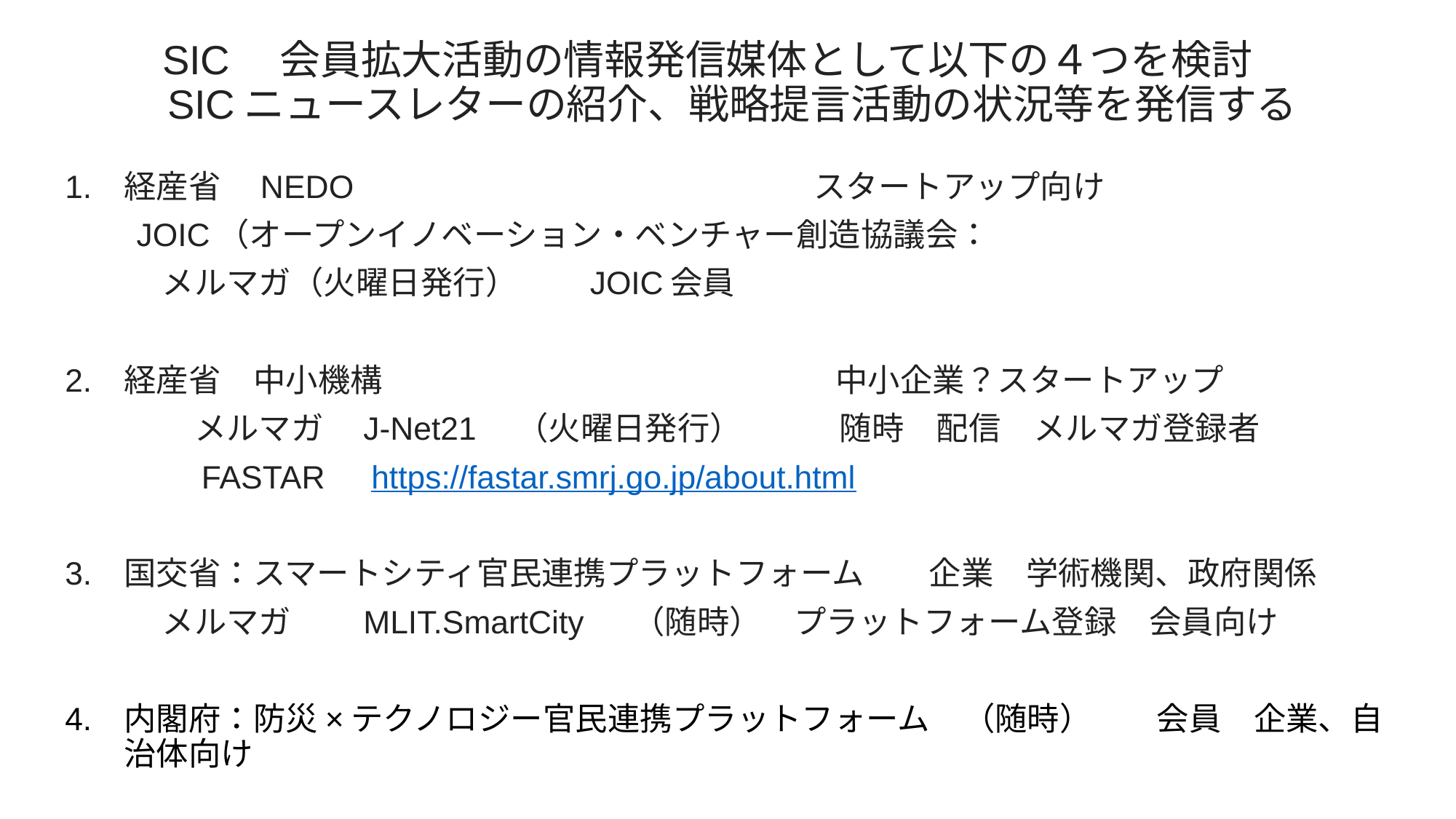

# SIC　会員拡大活動の情報発信媒体として以下の４つを検討　 　SICニュースレターの紹介、戦略提言活動の状況等を発信する
経産省　NEDO　　　　　　　　　　　　　　スタートアップ向け
　　JOIC（オープンイノベーション・ベンチャー創造協議会：
　　　メルマガ（火曜日発行）　　JOIC会員

経産省　中小機構　　　　　　　　　　　　　　中小企業？スタートアップ
　　　　メルマガ　J-Net21　（火曜日発行）　　　随時　配信　メルマガ登録者
　　　　FASTAR　https://fastar.smrj.go.jp/about.html

国交省：スマートシティ官民連携プラットフォーム　　企業　学術機関、政府関係
　　　メルマガ　　MLIT.SmartCity 　（随時）　プラットフォーム登録　会員向け

内閣府：防災×テクノロジー官民連携プラットフォーム　（随時）　　会員　企業、自治体向け